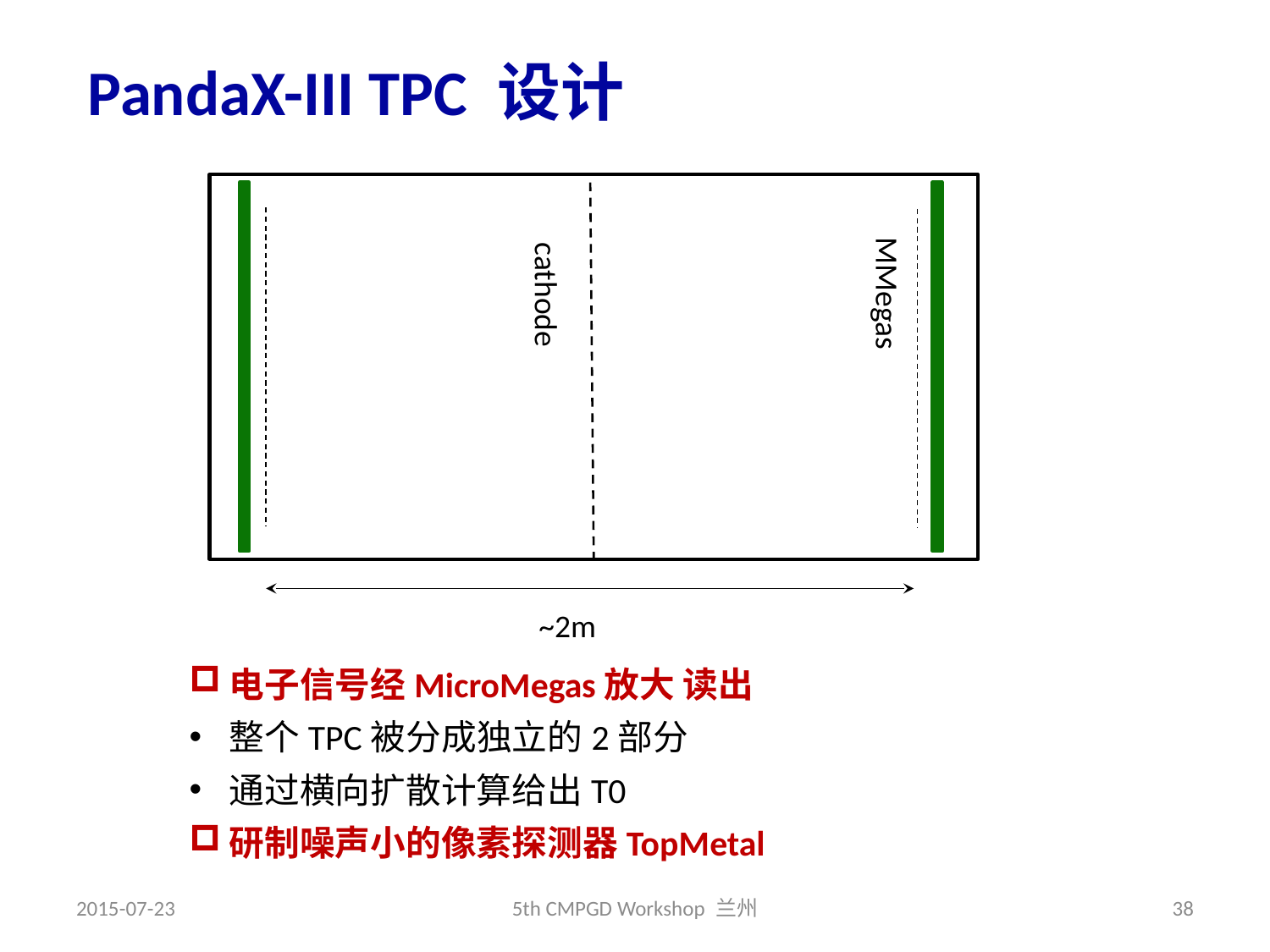

PandaX-III TPC 设计

MMegas
cathode
~2m
电子信号经MicroMegas放大 读出
整个TPC被分成独立的2部分
通过横向扩散计算给出T0
研制噪声小的像素探测器TopMetal
2015-07-23
5th CMPGD Workshop 兰州
38